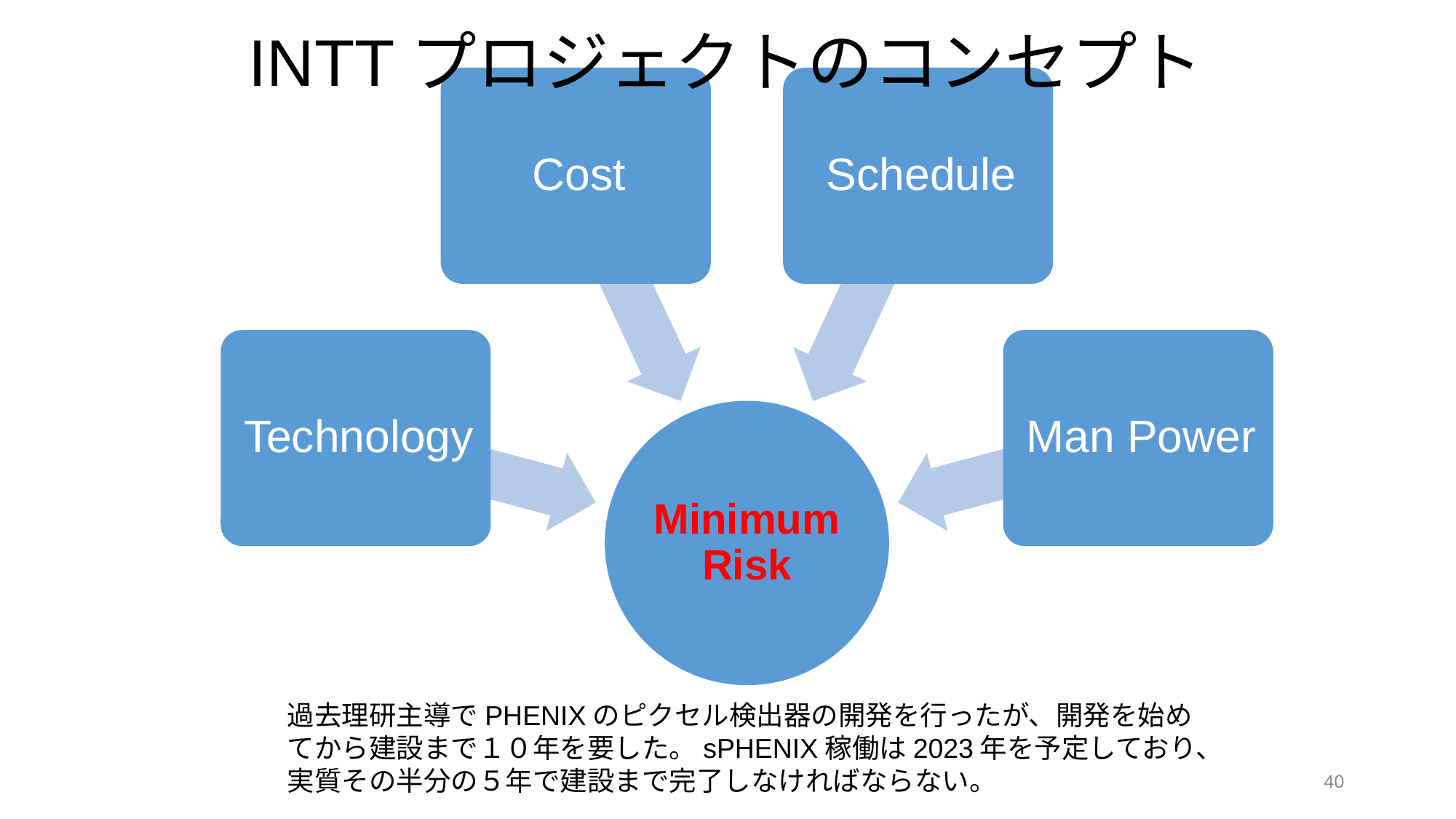

Minimum Risk
Technology
Cost
Schedule
Man Power
# INTTプロジェクトのコンセプト
過去理研主導でPHENIXのピクセル検出器の開発を行ったが、開発を始めてから建設まで１０年を要した。sPHENIX稼働は2023年を予定しており、実質その半分の５年で建設まで完了しなければならない。
40